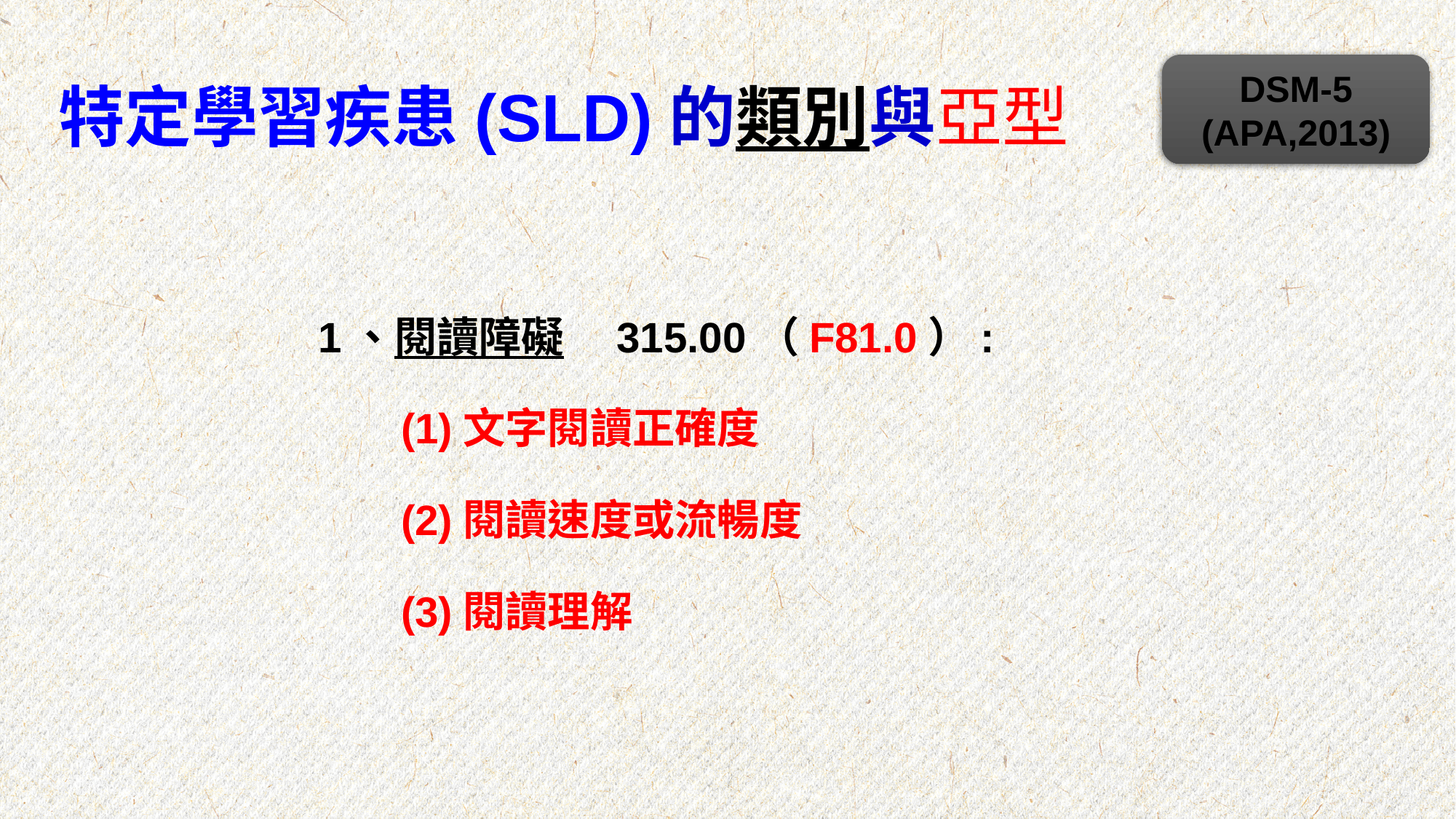

# 特定學習疾患(SLD)的類別與亞型
DSM-5
(APA,2013)
1、閱讀障礙　315.00（F81.0）:
       (1)文字閱讀正確度
       (2)閱讀速度或流暢度
       (3)閱讀理解